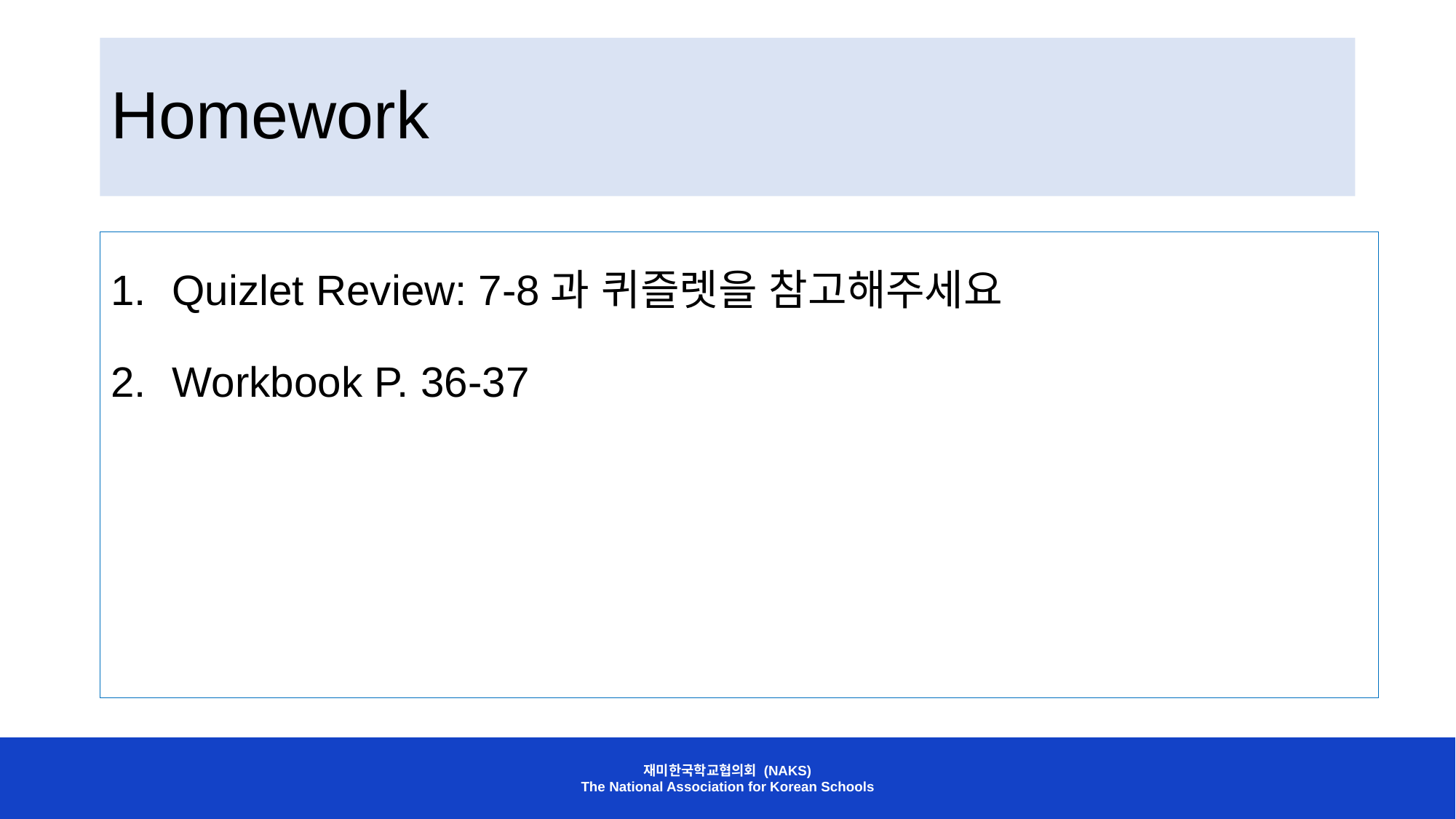

# Homework
Quizlet Review: 7-8과 퀴즐렛을 참고해주세요
Workbook P. 36-37